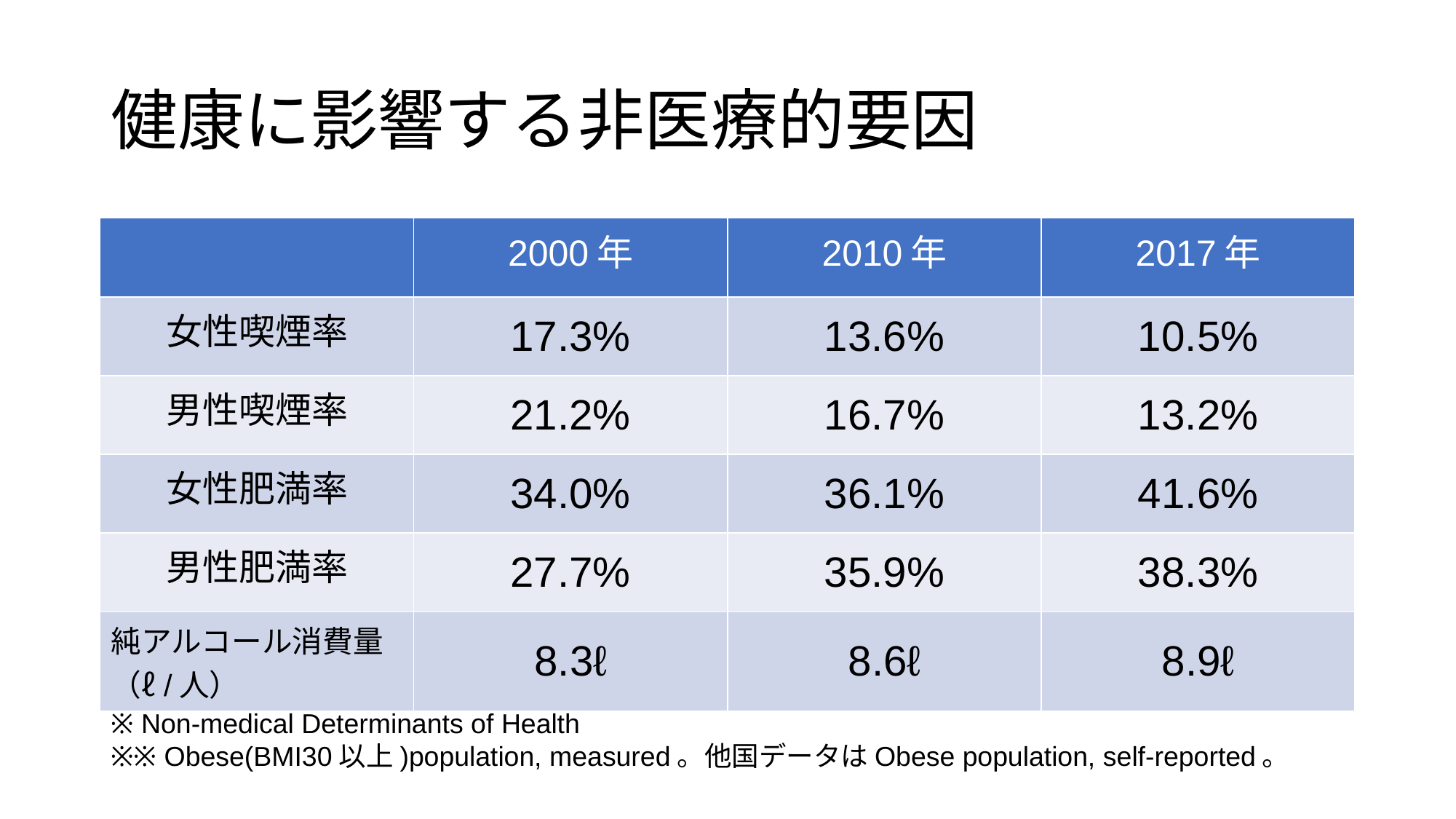

# 健康に影響する非医療的要因
|  | 2000年 | 2010年 | 2017年 |
| --- | --- | --- | --- |
| 女性喫煙率 | 17.3% | 13.6% | 10.5% |
| 男性喫煙率 | 21.2% | 16.7% | 13.2% |
| 女性肥満率 | 34.0% | 36.1% | 41.6% |
| 男性肥満率 | 27.7% | 35.9% | 38.3% |
| 純アルコール消費量（ℓ/人） | 8.3ℓ | 8.6ℓ | 8.9ℓ |
※ Non-medical Determinants of Health
※※ Obese(BMI30以上)population, measured。他国データはObese population, self-reported。